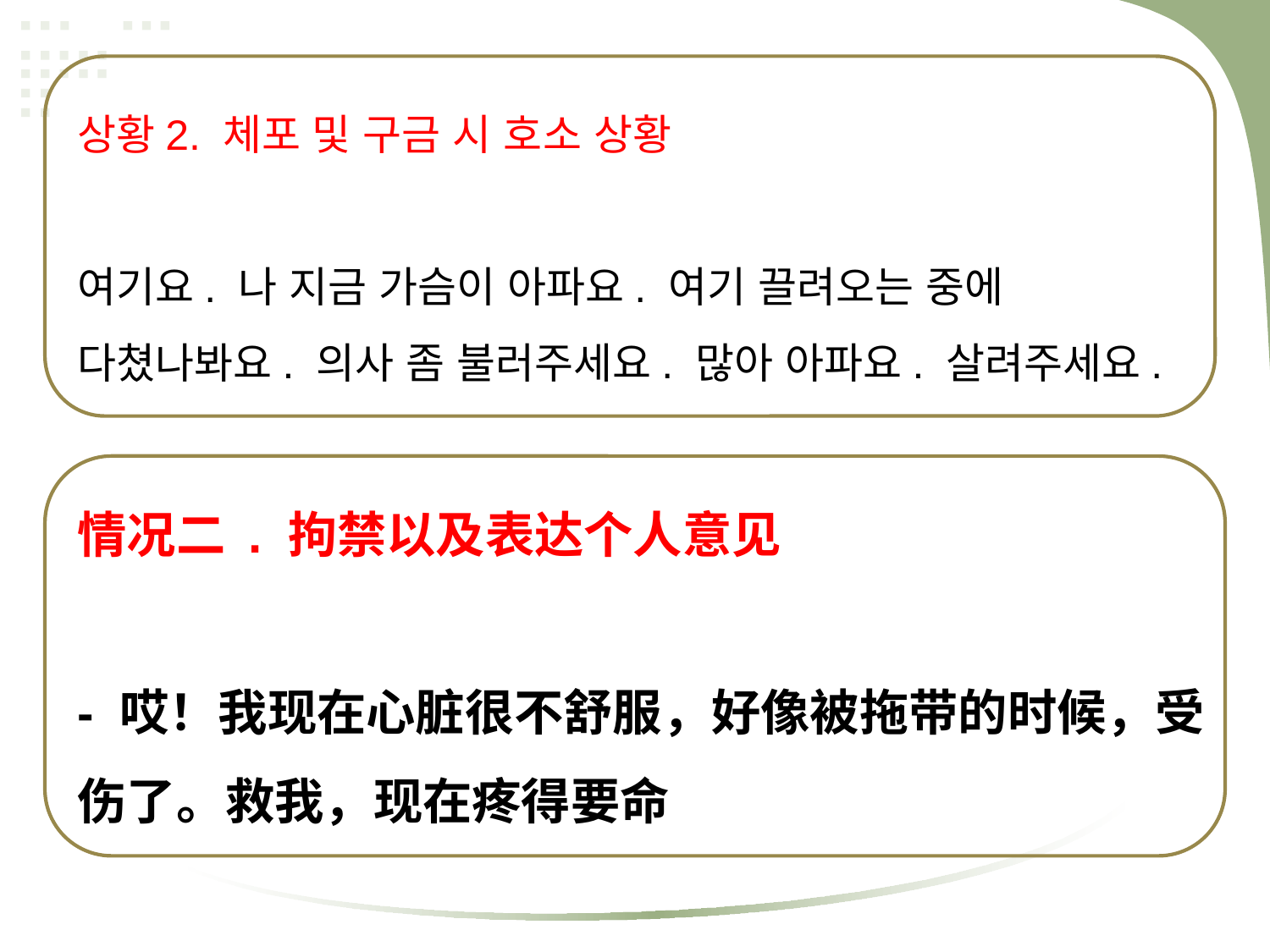

상황2. 체포 및 구금 시 호소 상황

여기요. 나 지금 가슴이 아파요. 여기 끌려오는 중에 다쳤나봐요. 의사 좀 불러주세요. 많아 아파요. 살려주세요.

情况二 . 拘禁以及表达个人意见

- 哎！我现在心脏很不舒服，好像被拖带的时候，受伤了。救我，现在疼得要命